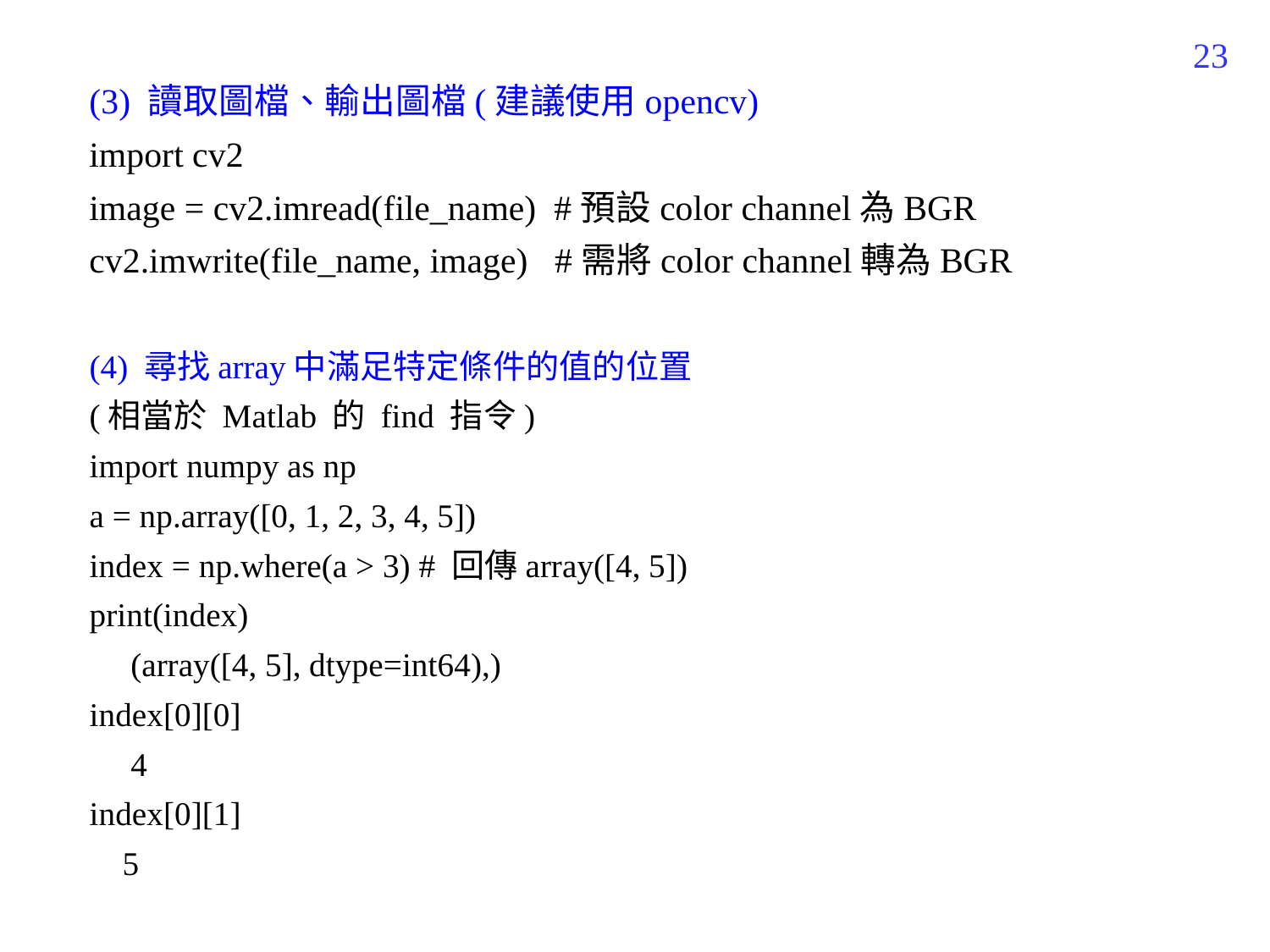

23
(3) 讀取圖檔、輸出圖檔(建議使用opencv)
import cv2
image = cv2.imread(file_name)  #預設color channel為BGR
cv2.imwrite(file_name, image)   #需將color channel轉為BGR
(4) 尋找array中滿足特定條件的值的位置
(相當於 Matlab 的 find 指令)
import numpy as np
a = np.array([0, 1, 2, 3, 4, 5])
index = np.where(a > 3) # 回傳array([4, 5])
print(index)
     (array([4, 5], dtype=int64),)
index[0][0]
     4
index[0][1]
    5